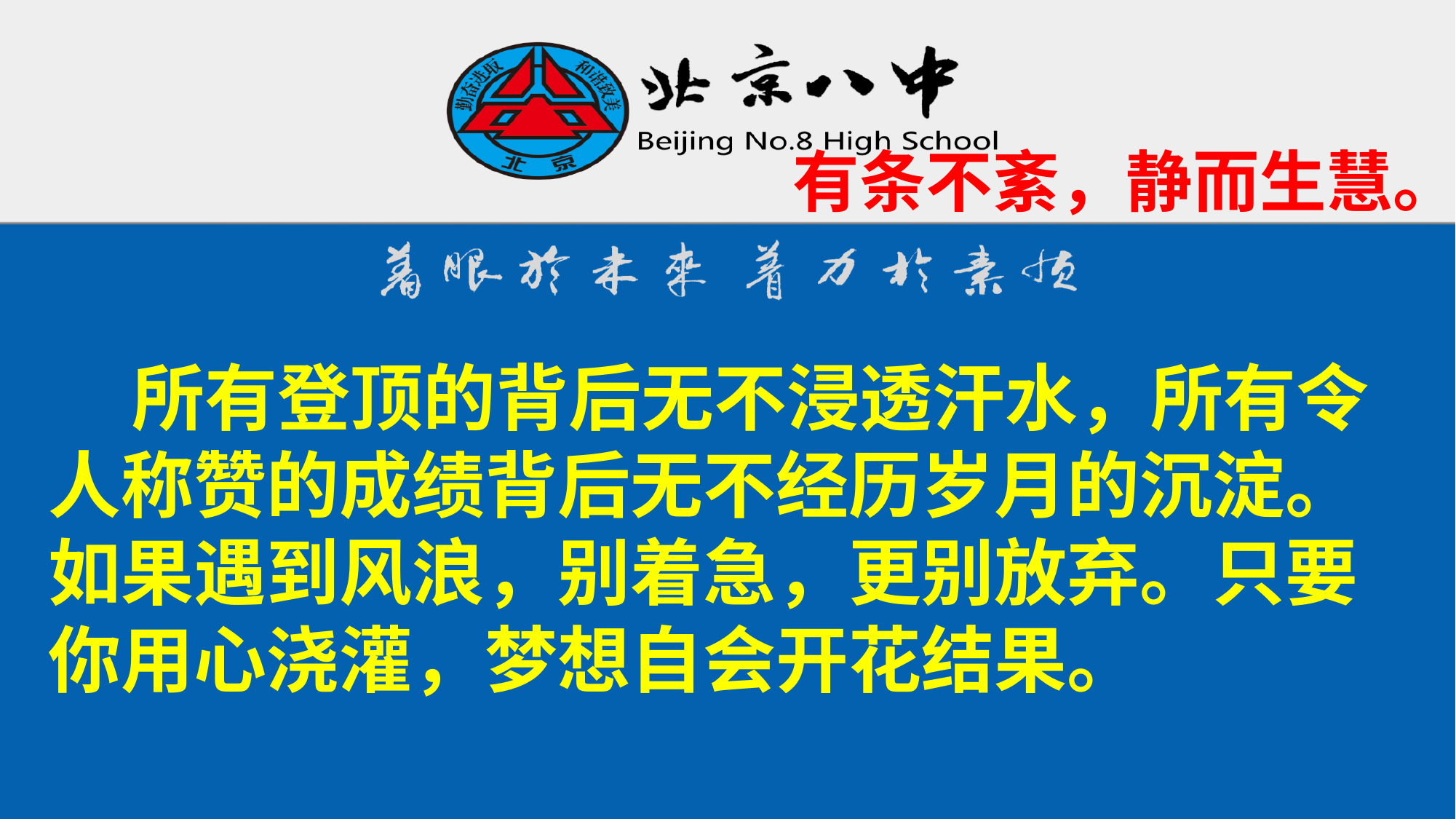

有条不紊，静而生慧。
    所有登顶的背后无不浸透汗水，所有令人称赞的成绩背后无不经历岁月的沉淀。如果遇到风浪，别着急，更别放弃。只要你用心浇灌，梦想自会开花结果。